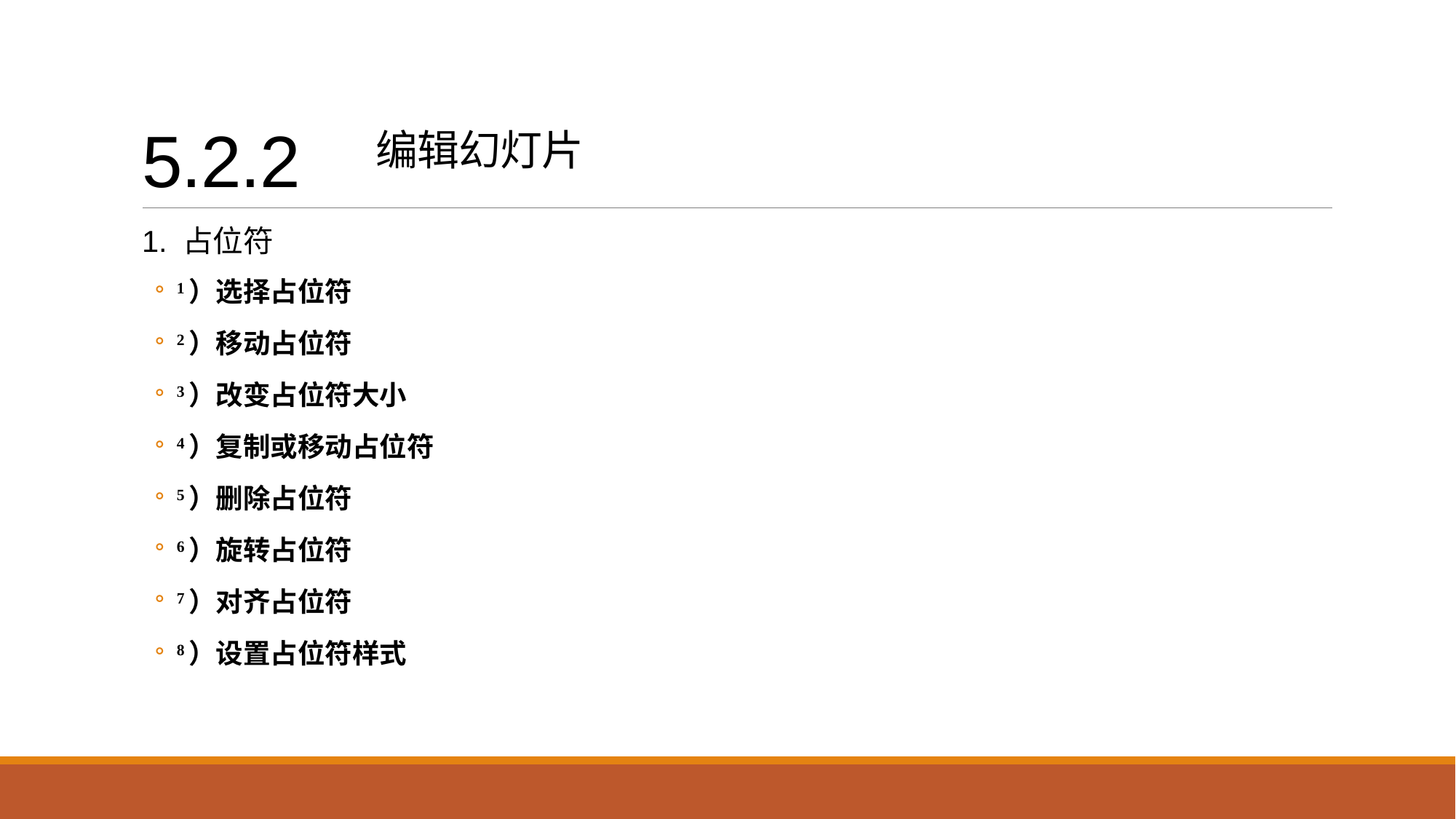

# 5.2.2   编辑幻灯片
1. 占位符
1）选择占位符
2）移动占位符
3）改变占位符大小
4）复制或移动占位符
5）删除占位符
6）旋转占位符
7）对齐占位符
8）设置占位符样式